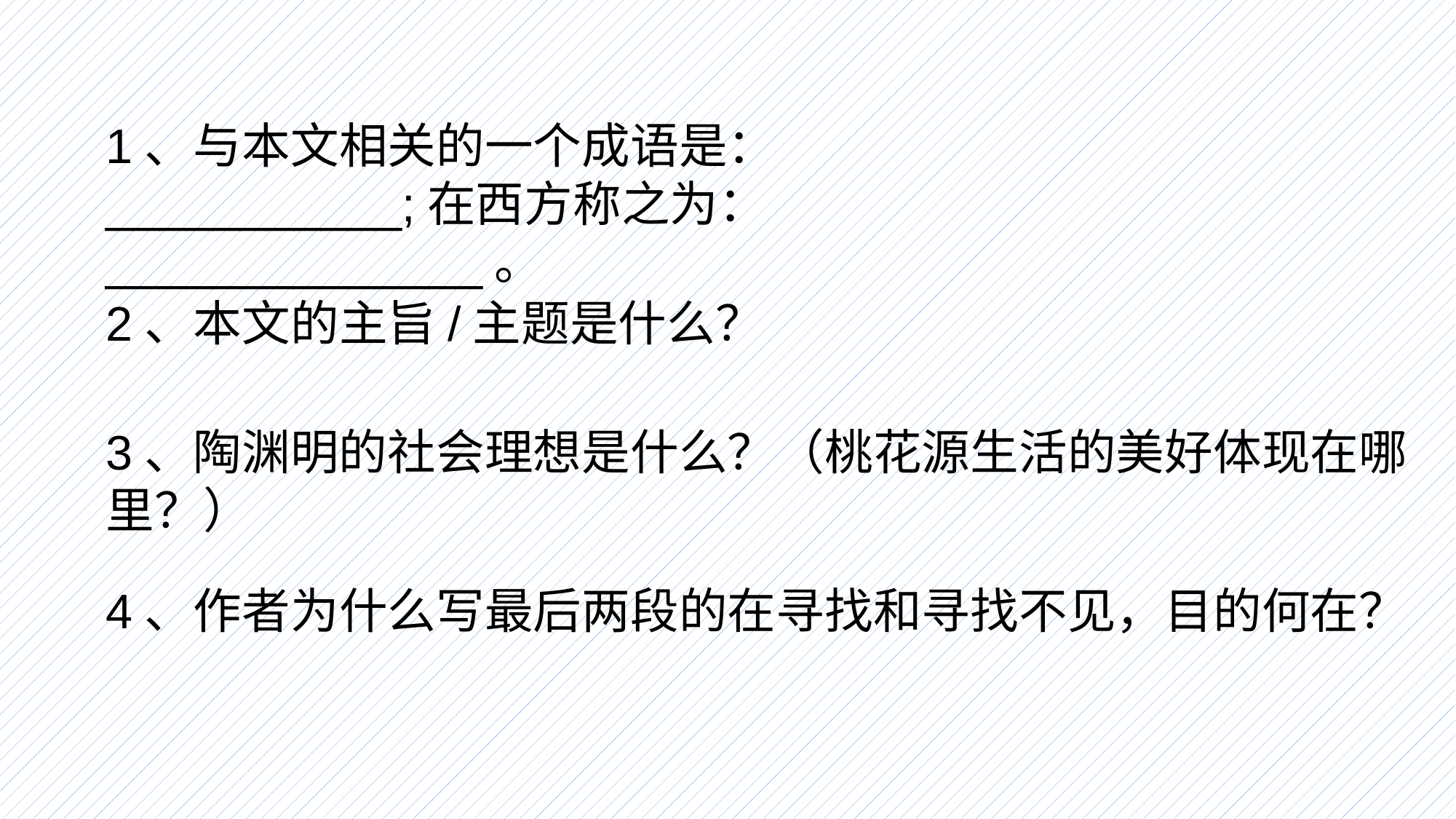

1、与本文相关的一个成语是：___________;在西方称之为：______________。
2、本文的主旨/主题是什么？

3、陶渊明的社会理想是什么？（桃花源生活的美好体现在哪里？）
4、作者为什么写最后两段的在寻找和寻找不见，目的何在？